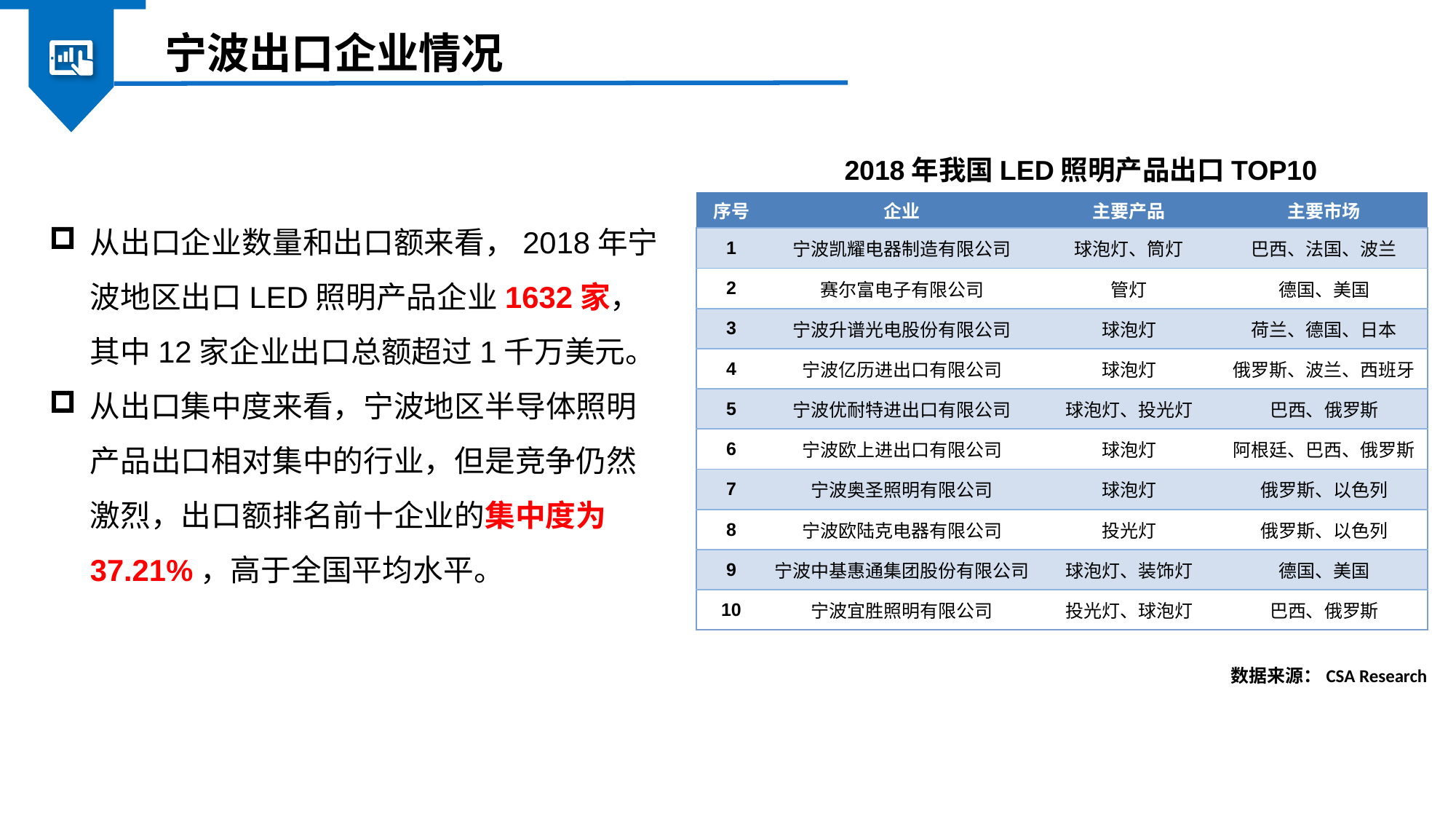

宁波出口企业情况
2018年我国LED照明产品出口TOP10

从出口企业数量和出口额来看，2018年宁波地区出口LED照明产品企业1632家，其中12家企业出口总额超过1千万美元。
从出口集中度来看，宁波地区半导体照明产品出口相对集中的行业，但是竞争仍然激烈，出口额排名前十企业的集中度为37.21%，高于全国平均水平。

| 序号 | 企业 | 主要产品 | 主要市场 |
| --- | --- | --- | --- |
| 1 | 宁波凯耀电器制造有限公司 | 球泡灯、筒灯 | 巴西、法国、波兰 |
| 2 | 赛尔富电子有限公司 | 管灯 | 德国、美国 |
| 3 | 宁波升谱光电股份有限公司 | 球泡灯 | 荷兰、德国、日本 |
| 4 | 宁波亿历进出口有限公司 | 球泡灯 | 俄罗斯、波兰、西班牙 |
| 5 | 宁波优耐特进出口有限公司 | 球泡灯、投光灯 | 巴西、俄罗斯 |
| 6 | 宁波欧上进出口有限公司 | 球泡灯 | 阿根廷、巴西、俄罗斯 |
| 7 | 宁波奥圣照明有限公司 | 球泡灯 | 俄罗斯、以色列 |
| 8 | 宁波欧陆克电器有限公司 | 投光灯 | 俄罗斯、以色列 |
| 9 | 宁波中基惠通集团股份有限公司 | 球泡灯、装饰灯 | 德国、美国 |
| 10 | 宁波宜胜照明有限公司 | 投光灯、球泡灯 | 巴西、俄罗斯 |
数据来源：CSA Research